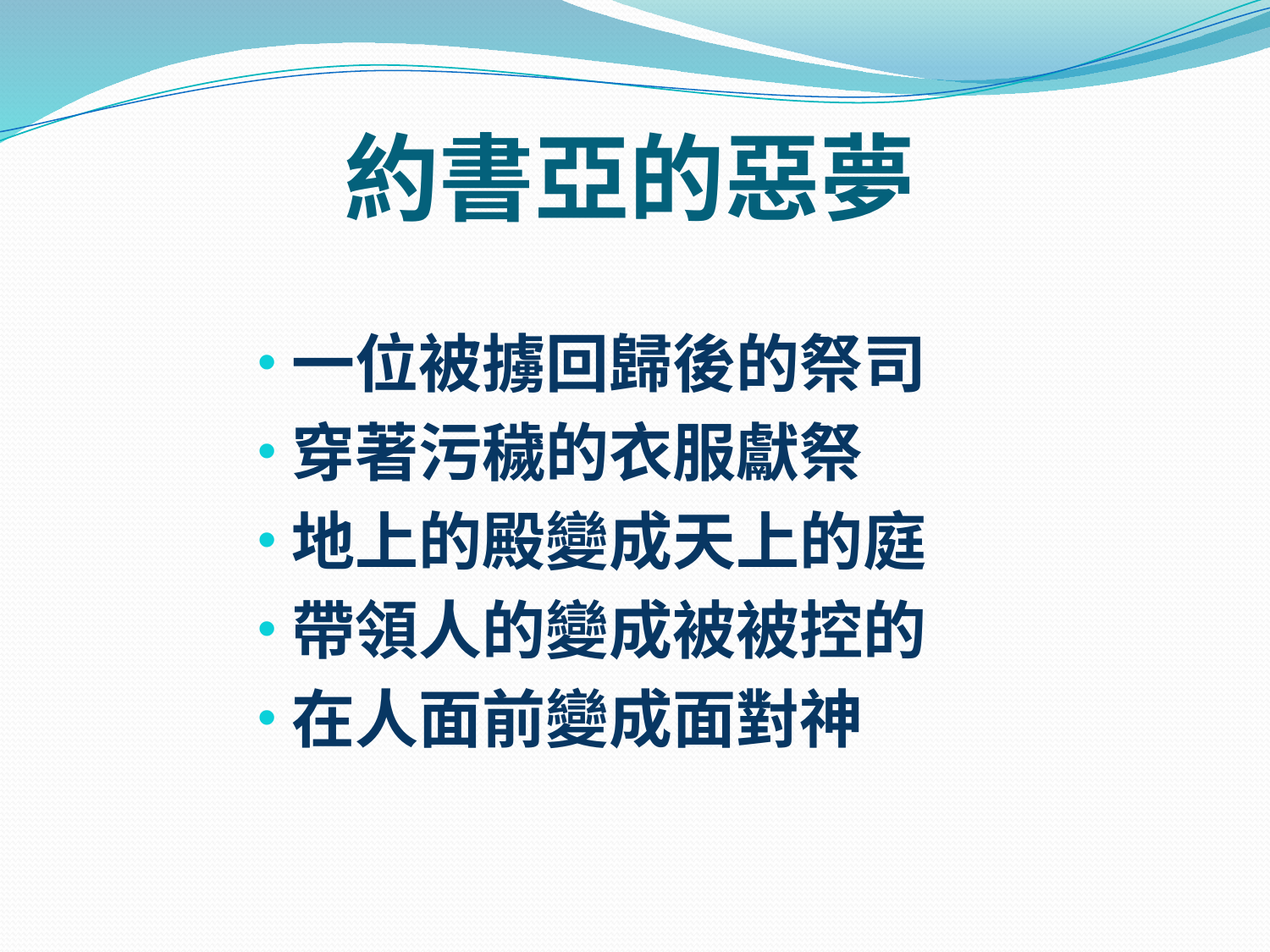

# 約書亞的惡夢
一位被擄回歸後的祭司
穿著污穢的衣服獻祭
地上的殿變成天上的庭
帶領人的變成被被控的
在人面前變成面對神